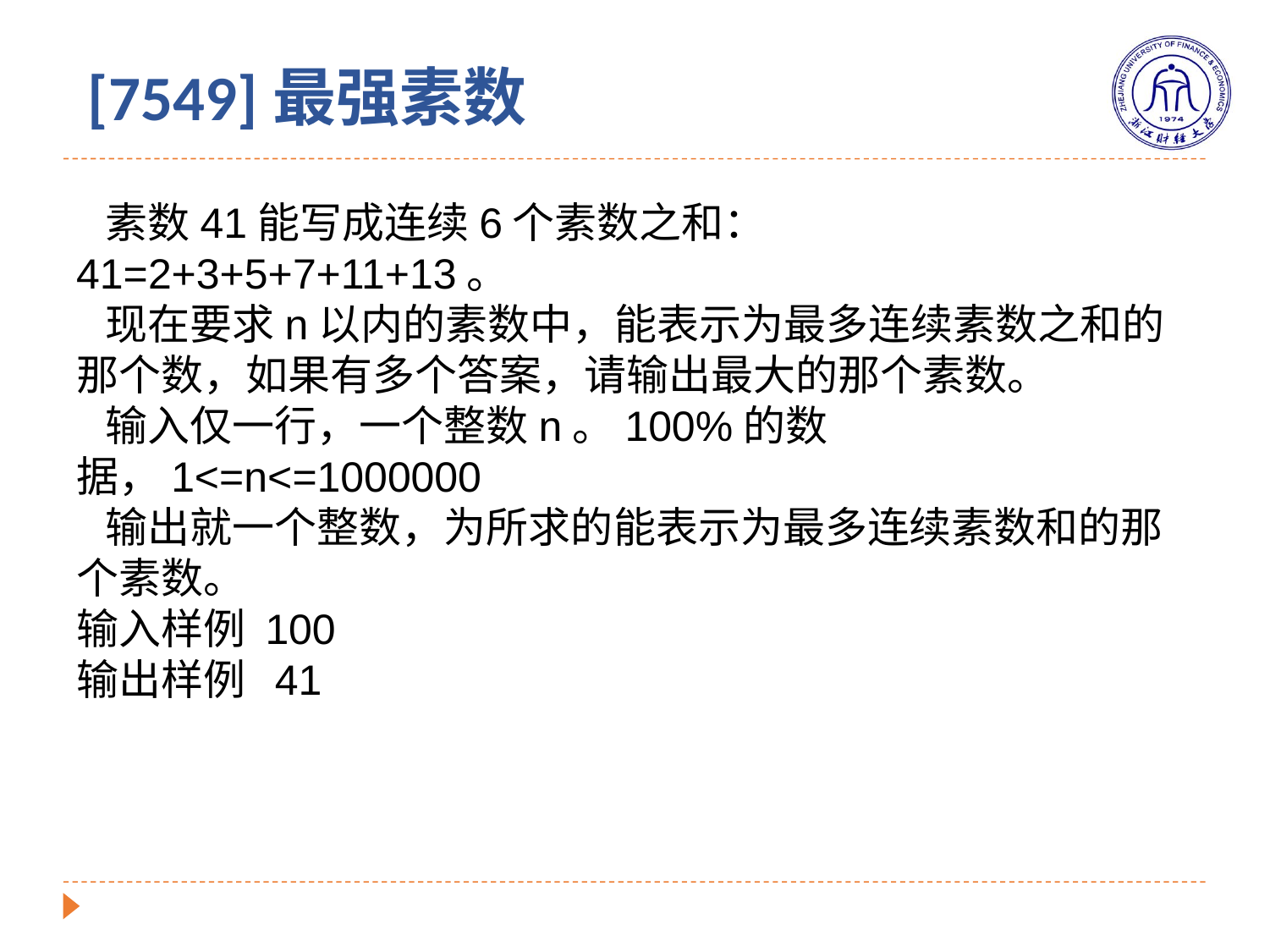

41
# [7549]最强素数
  素数41能写成连续6个素数之和：41=2+3+5+7+11+13。
  现在要求n以内的素数中，能表示为最多连续素数之和的那个数，如果有多个答案，请输出最大的那个素数。
  输入仅一行，一个整数n。100%的数据，1<=n<=1000000
  输出就一个整数，为所求的能表示为最多连续素数和的那个素数。
输入样例 100
输出样例  41